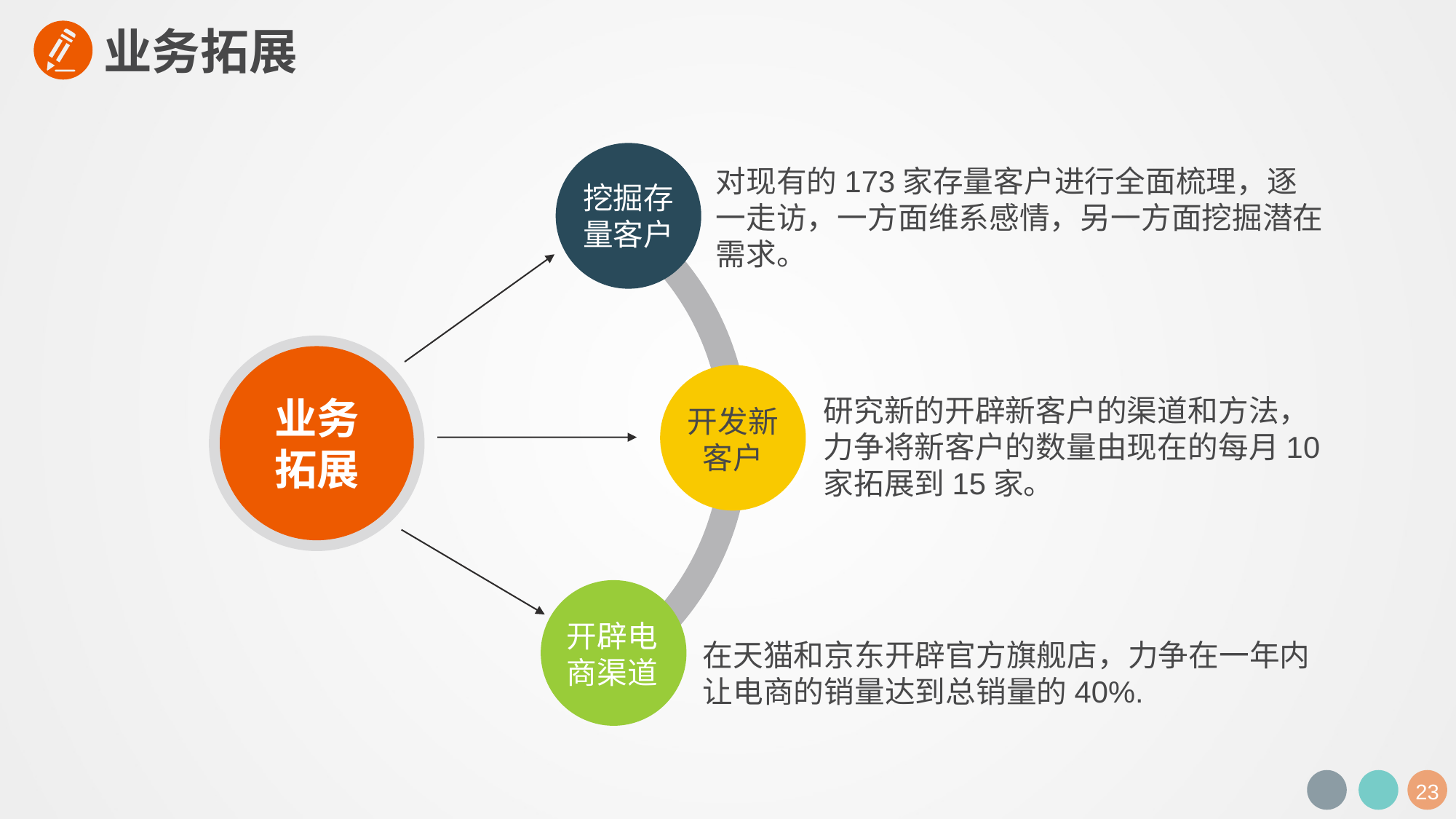

业务拓展

对现有的173家存量客户进行全面梳理，逐一走访，一方面维系感情，另一方面挖掘潜在需求。
挖掘存量客户

业务拓展
研究新的开辟新客户的渠道和方法，力争将新客户的数量由现在的每月10家拓展到15家。
开发新客户

开辟电商渠道
在天猫和京东开辟官方旗舰店，力争在一年内让电商的销量达到总销量的40%.